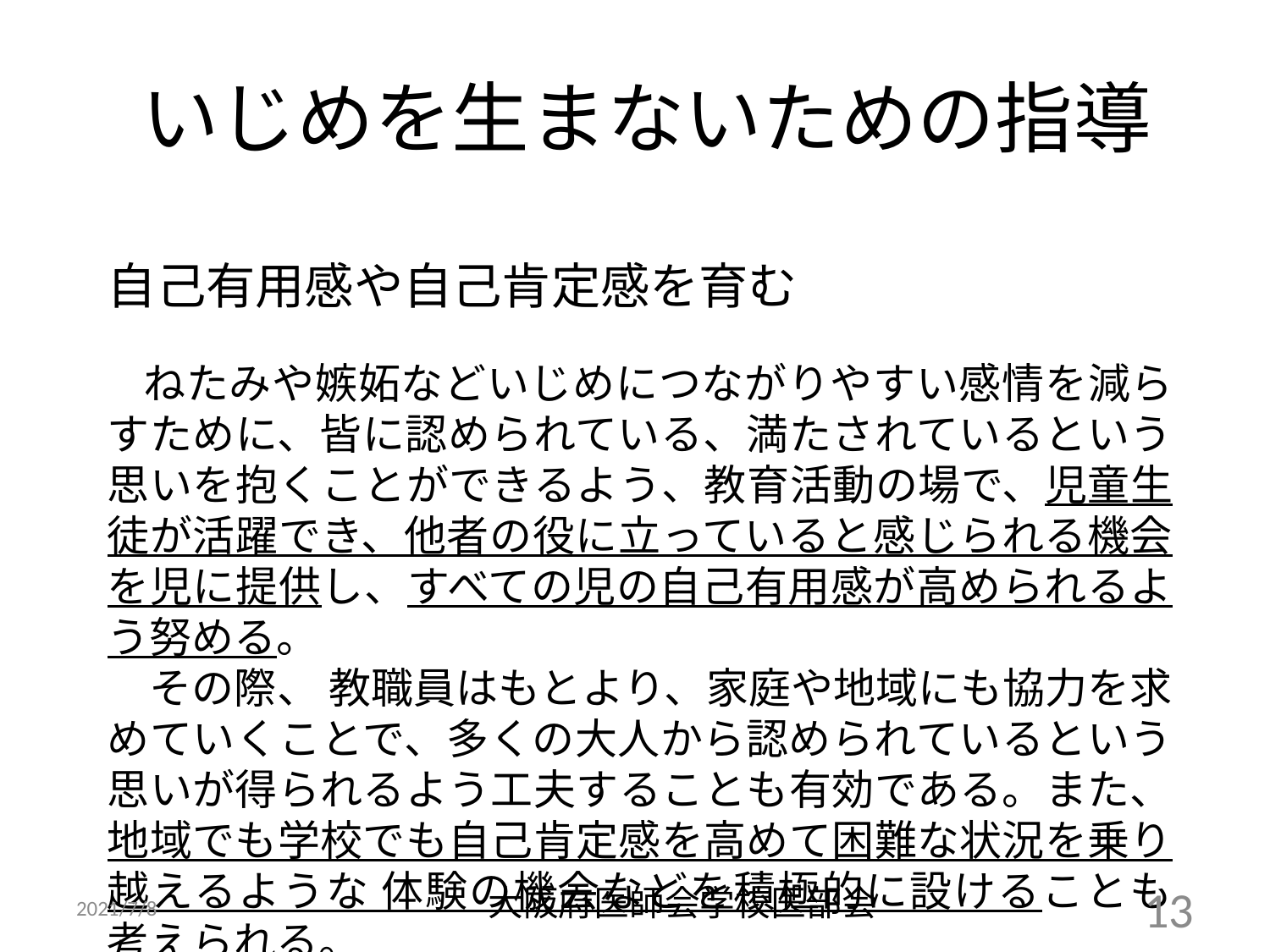

# いじめを生まないための指導

自己有用感や自己肯定感を育む

　ねたみや嫉妬などいじめにつながりやすい感情を減らすために、皆に認められている、満たされているという思いを抱くことができるよう、教育活動の場で、児童生徒が活躍でき、他者の役に立っていると感じられる機会を児に提供し、すべての児の自己有用感が高められるよう努める。
　その際、 教職員はもとより、家庭や地域にも協力を求めていくことで、多くの大人から認められているという思いが得られるよう工夫することも有効である。また、地域でも学校でも自己肯定感を高めて困難な状況を乗り越えるような 体験の機会などを積極的に設けることも考えられる。
大阪府医師会学校医部会
2021/7/8
13